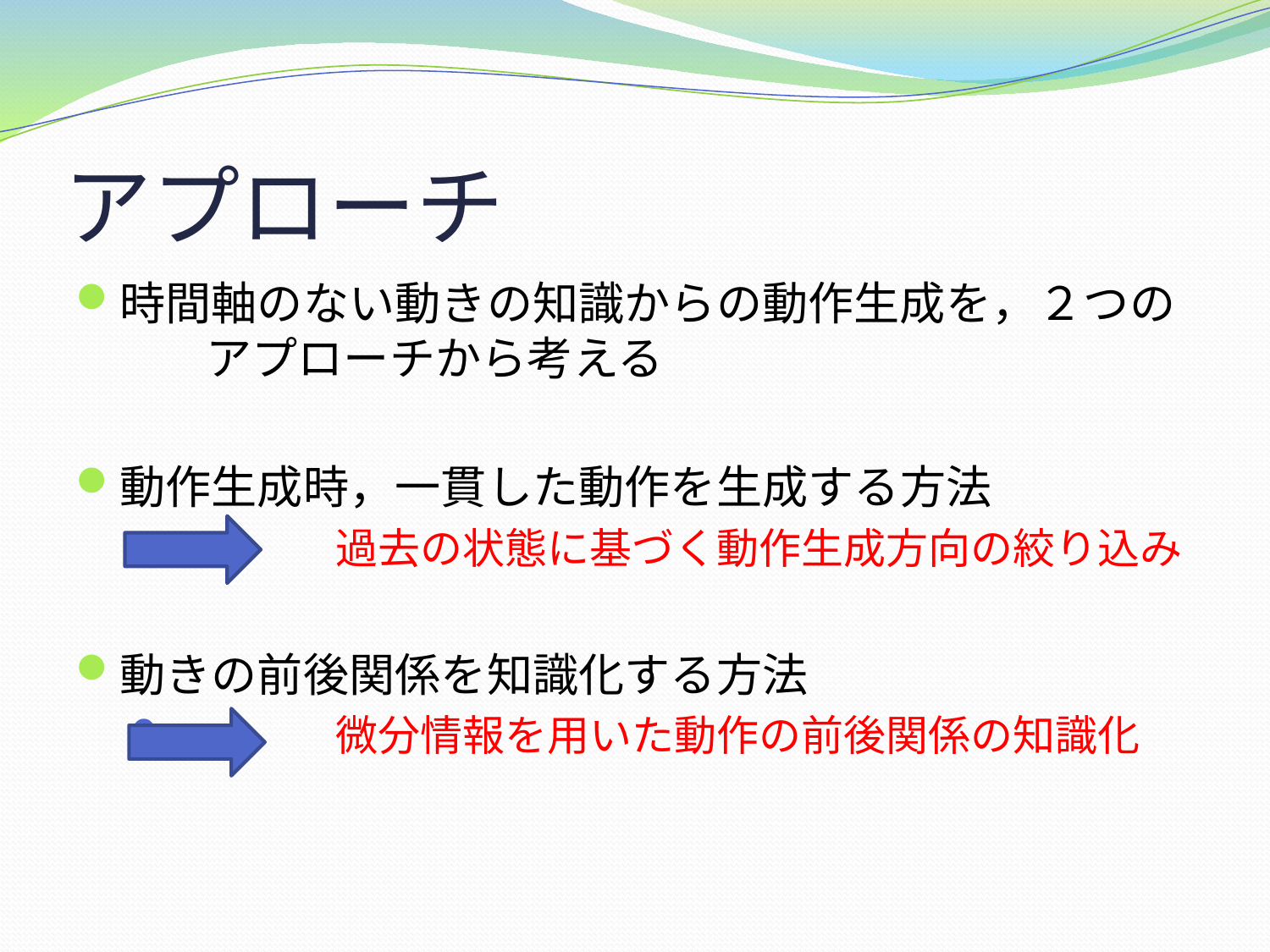

# アプローチ
時間軸のない動きの知識からの動作生成を，２つの　　アプローチから考える

動作生成時，一貫した動作を生成する方法
　　　　過去の状態に基づく動作生成方向の絞り込み

動きの前後関係を知識化する方法
　　　　微分情報を用いた動作の前後関係の知識化